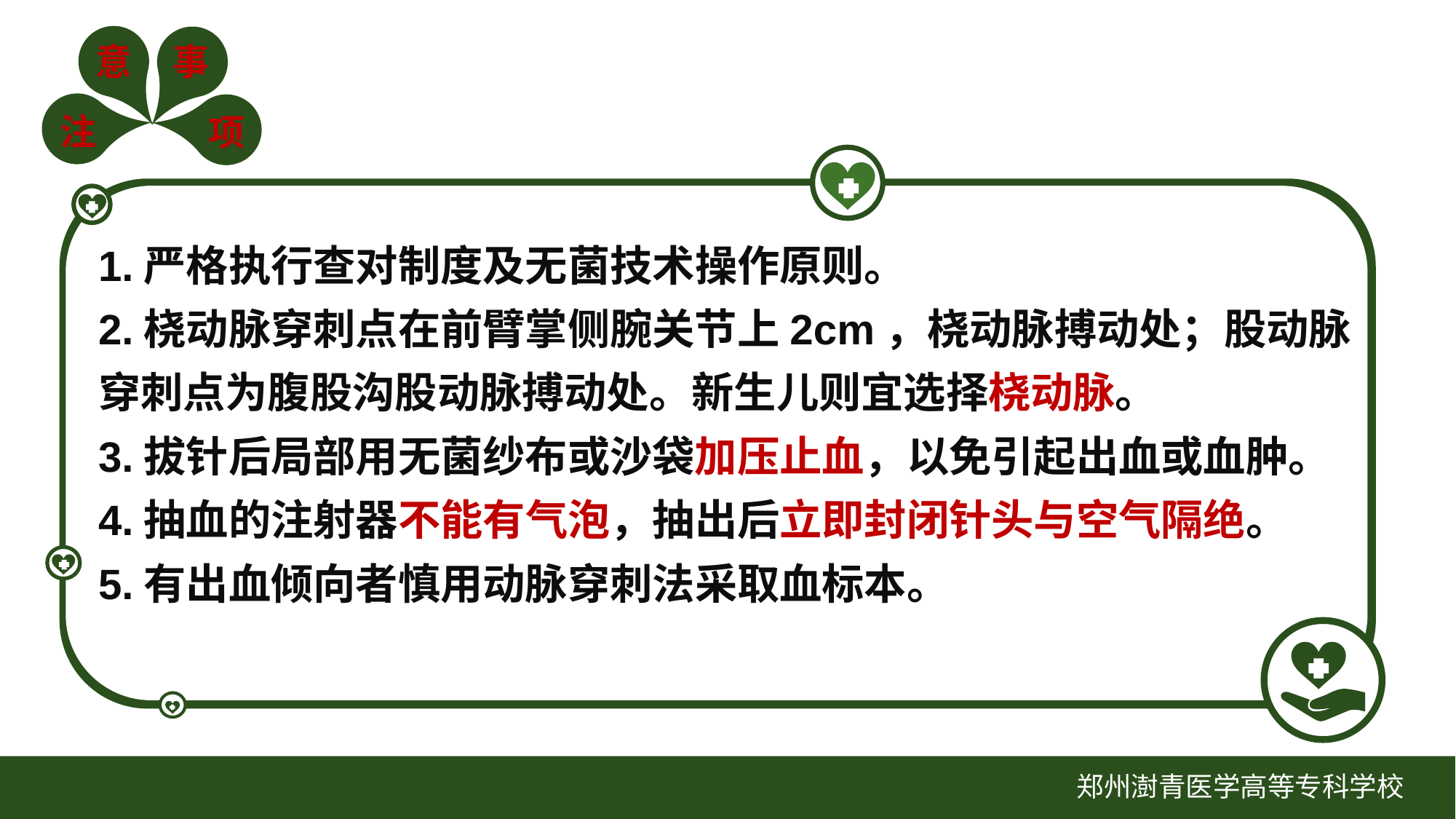

1.严格执行查对制度及无菌技术操作原则。
2.桡动脉穿刺点在前臂掌侧腕关节上2cm，桡动脉搏动处；股动脉穿刺点为腹股沟股动脉搏动处。新生儿则宜选择桡动脉。
3.拔针后局部用无菌纱布或沙袋加压止血，以免引起出血或血肿。
4.抽血的注射器不能有气泡，抽出后立即封闭针头与空气隔绝。
5.有出血倾向者慎用动脉穿刺法采取血标本。
郑州澍青医学高等专科学校